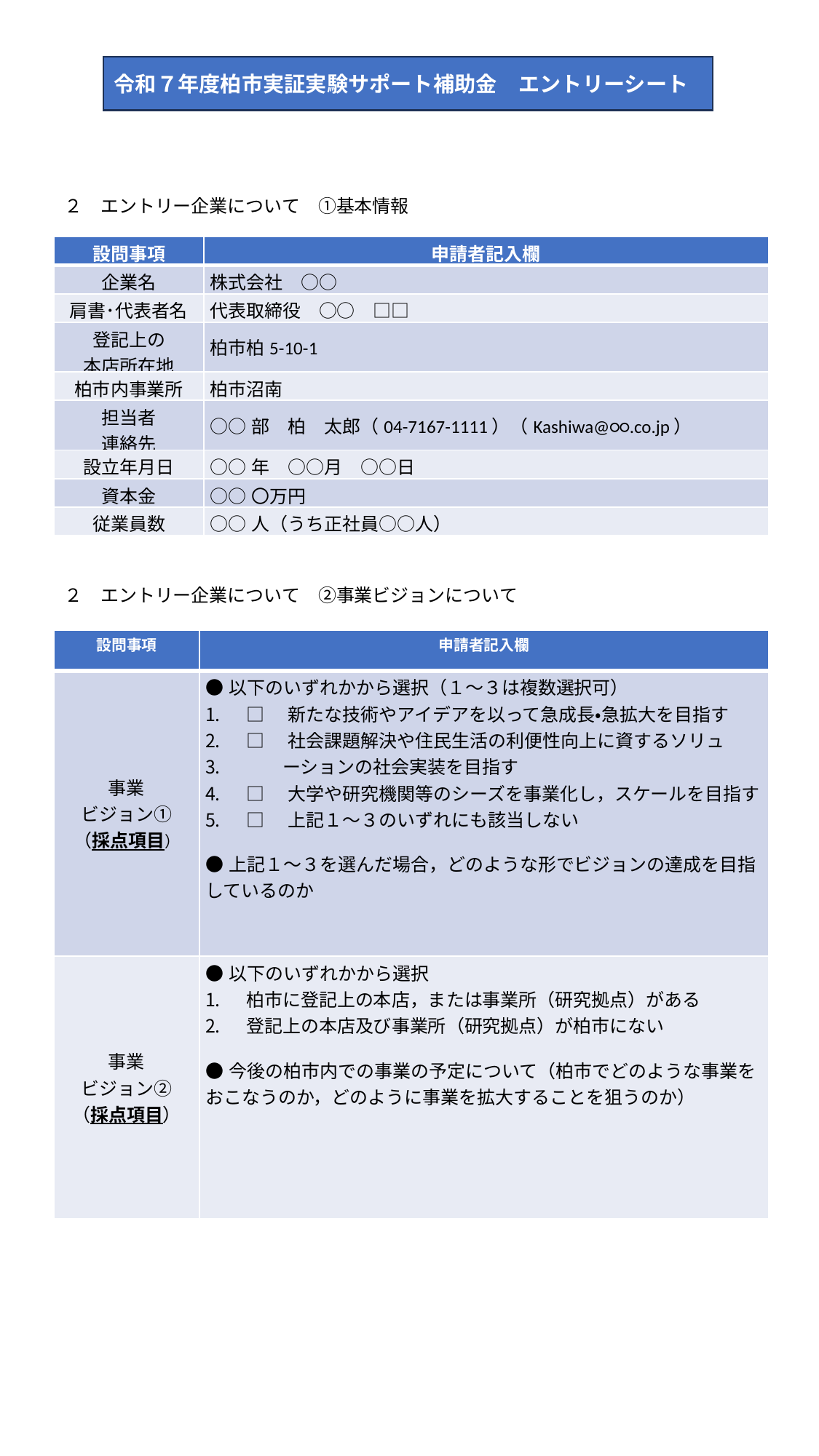

令和７年度柏市実証実験サポート補助金　エントリーシート
２　エントリー企業について　①基本情報
| 設問事項 | 申請者記入欄 |
| --- | --- |
| 企業名 | 株式会社　○○ |
| 肩書･代表者名 | 代表取締役　○○　□□ |
| 登記上の 本店所在地 | 柏市柏5-10-1 |
| 柏市内事業所 | 柏市沼南 |
| 担当者 連絡先 | ○○部　柏　太郎（04-7167-1111）（Kashiwa@○○.co.jp） |
| 設立年月日 | ○○年　○○月　○○日 |
| 資本金 | ○○〇万円 |
| 従業員数 | ○○人（うち正社員○○人） |
２　エントリー企業について　②事業ビジョンについて
| 設問事項 | 申請者記入欄 |
| --- | --- |
| 事業 ビジョン① （採点項目） | ●以下のいずれかから選択（１～３は複数選択可） □　新たな技術やアイデアを以って急成長・急拡大を目指す □　社会課題解決や住民生活の利便性向上に資するソリュ 　　ーションの社会実装を目指す □　大学や研究機関等のシーズを事業化し，スケールを目指す □　上記１～３のいずれにも該当しない ●上記１～３を選んだ場合，どのような形でビジョンの達成を目指しているのか |
| 事業 ビジョン② （採点項目） | ●以下のいずれかから選択 柏市に登記上の本店，または事業所（研究拠点）がある 登記上の本店及び事業所（研究拠点）が柏市にない ●今後の柏市内での事業の予定について（柏市でどのような事業をおこなうのか，どのように事業を拡大することを狙うのか） |